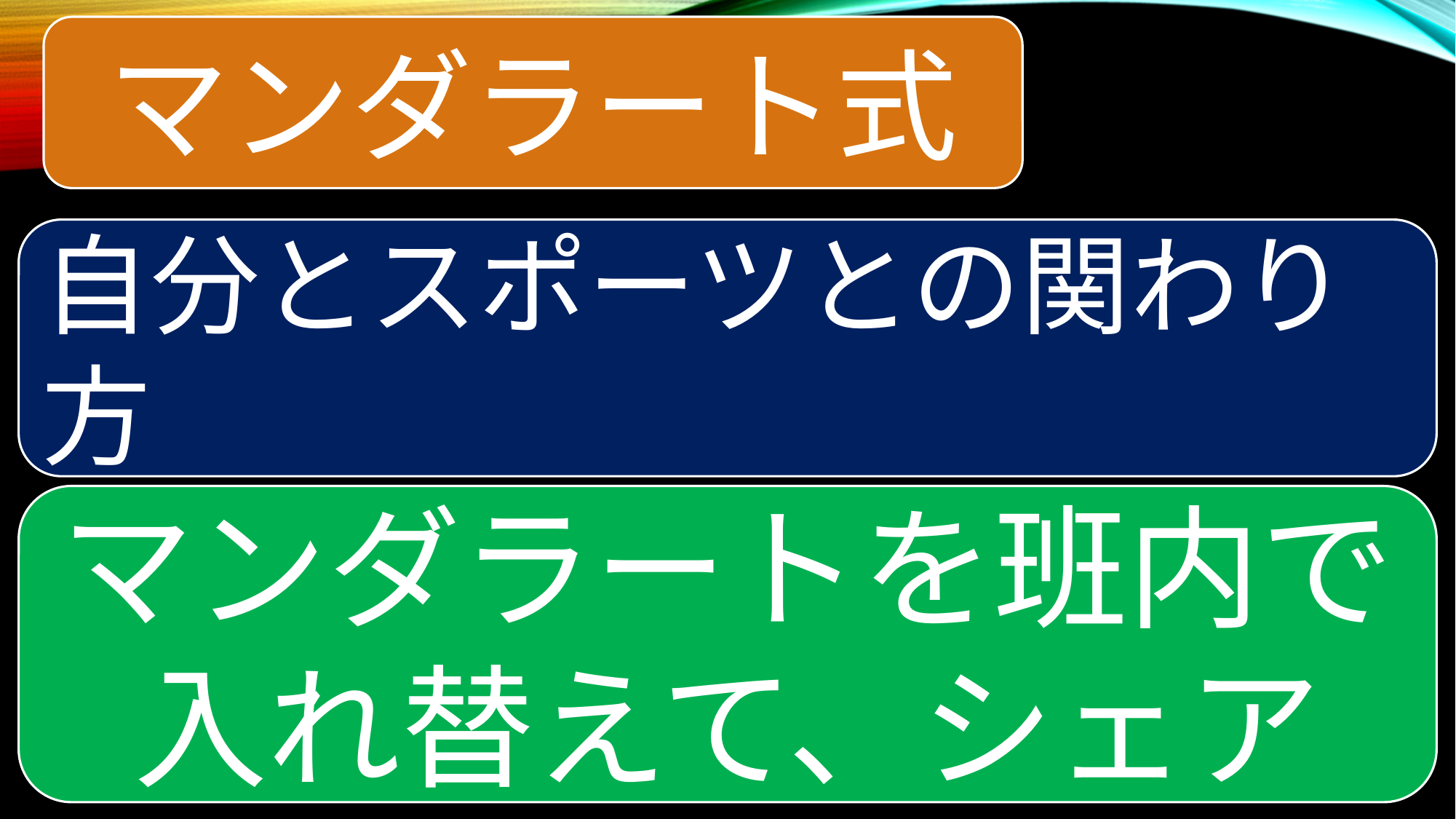

マンダラート式
#
自分とスポーツとの関わり方

マンダラートを班内で
入れ替えて、シェア